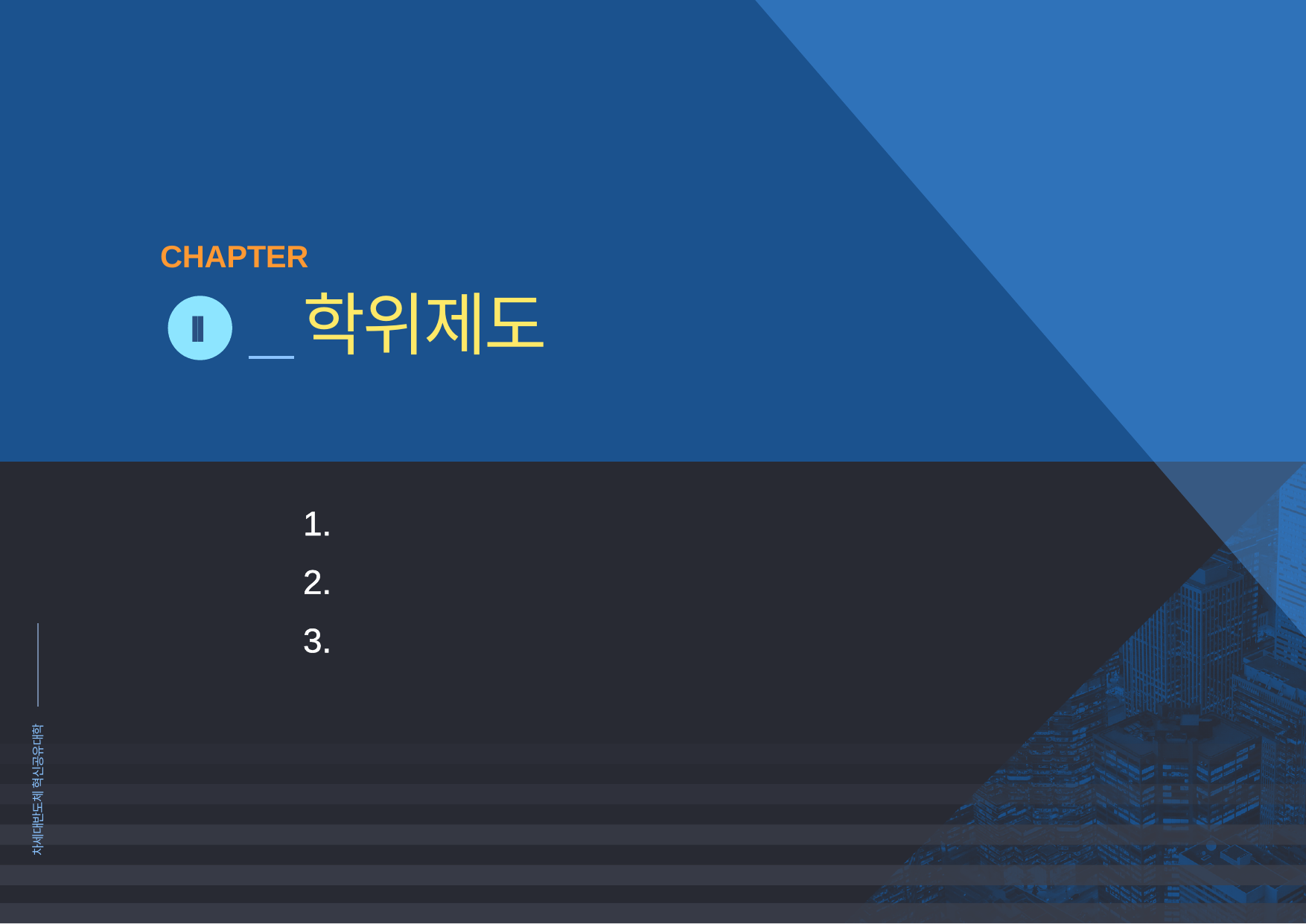

CHAPTER
학위제도

II
학위제도  소개
교육과정
이수체계